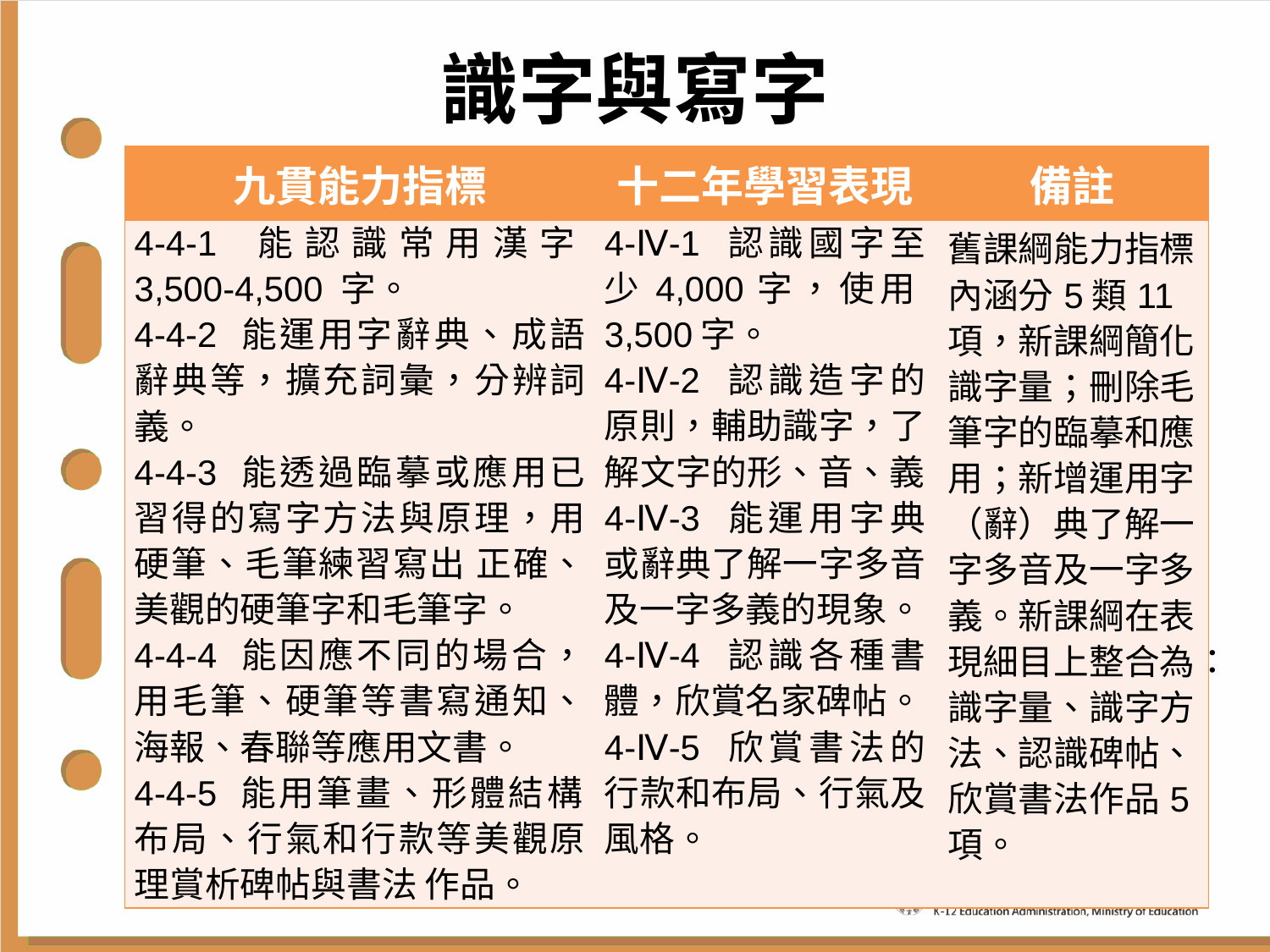

# 識字與寫字
| 九貫能力指標 | 十二年學習表現 | 備註 |
| --- | --- | --- |
| 4-4-1 能認識常用漢字3,500-4,500 字。 4-4-2 能運用字辭典、成語辭典等，擴充詞彙，分辨詞義。 4-4-3 能透過臨摹或應用已習得的寫字方法與原理，用硬筆、毛筆練習寫出 正確、美觀的硬筆字和毛筆字。 4-4-4 能因應不同的場合，用毛筆、硬筆等書寫通知、海報、春聯等應用文書。 4-4-5 能用筆畫、形體結構、布局、行氣和行款等美觀原理賞析碑帖與書法 作品。 | 4-Ⅳ-1 認識國字至少4,000字，使用3,500字。 4-Ⅳ-2 認識造字的原則，輔助識字，了解文字的形、音、義。 4-Ⅳ-3 能運用字典或辭典了解一字多音及一字多義的現象。 4-Ⅳ-4 認識各種書體，欣賞名家碑帖。 4-Ⅳ-5 欣賞書法的行款和布局、行氣及風格。 | 舊課綱能力指標內涵分5類11項，新課綱簡化識字量；刪除毛筆字的臨摹和應用；新增運用字（辭）典了解一字多音及一字多義。新課綱在表現細目上整合為：識字量、識字方法、認識碑帖、欣賞書法作品5項。 |